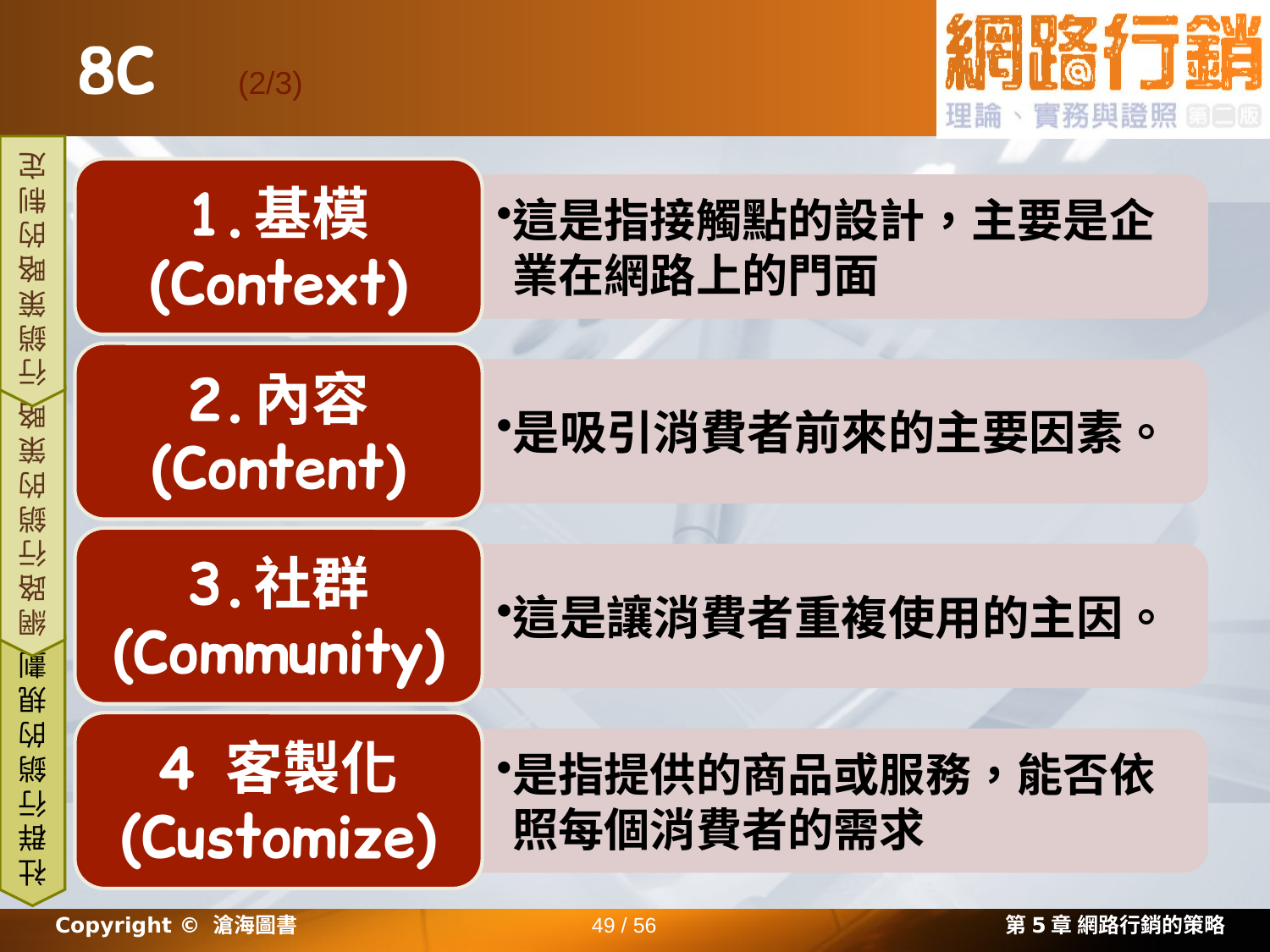

# 8C
(2/3)
1.基模 (Context)
這是指接觸點的設計，主要是企業在網路上的門面
2.內容 (Content)
是吸引消費者前來的主要因素。
這是讓消費者重複使用的主因。
4 客製化 (Customize)
是指提供的商品或服務，能否依照每個消費者的需求
行銷策略的制定
網路行銷的策略
社群行銷的規劃
Copyright © 滄海圖書
49 / 56
第5章 網路行銷的策略